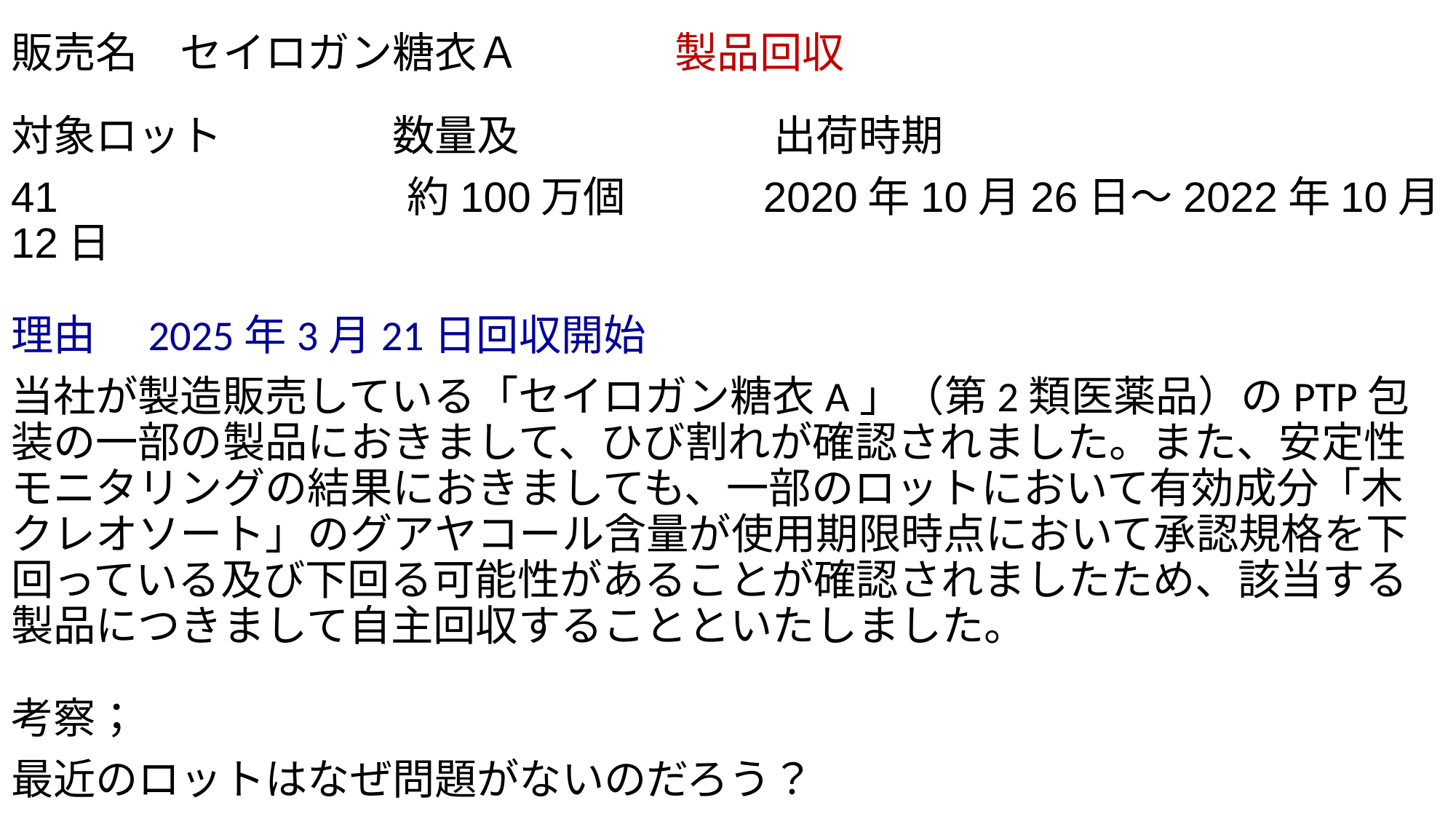

# 販売名　セイロガン糖衣Ａ 　　 　 製品回収
対象ロット　　　　数量及　　　　　　出荷時期
41　　　　　　　　約100万個　　　2020年10月26日～2022年10月12日

理由　2025年3月21日回収開始
当社が製造販売している「セイロガン糖衣A」（第2類医薬品）のPTP包装の一部の製品におきまして、ひび割れが確認されました。また、安定性モニタリングの結果におきましても、一部のロットにおいて有効成分「木クレオソート」のグアヤコール含量が使用期限時点において承認規格を下回っている及び下回る可能性があることが確認されましたため、該当する製品につきまして自主回収することといたしました。

考察；
最近のロットはなぜ問題がないのだろう？